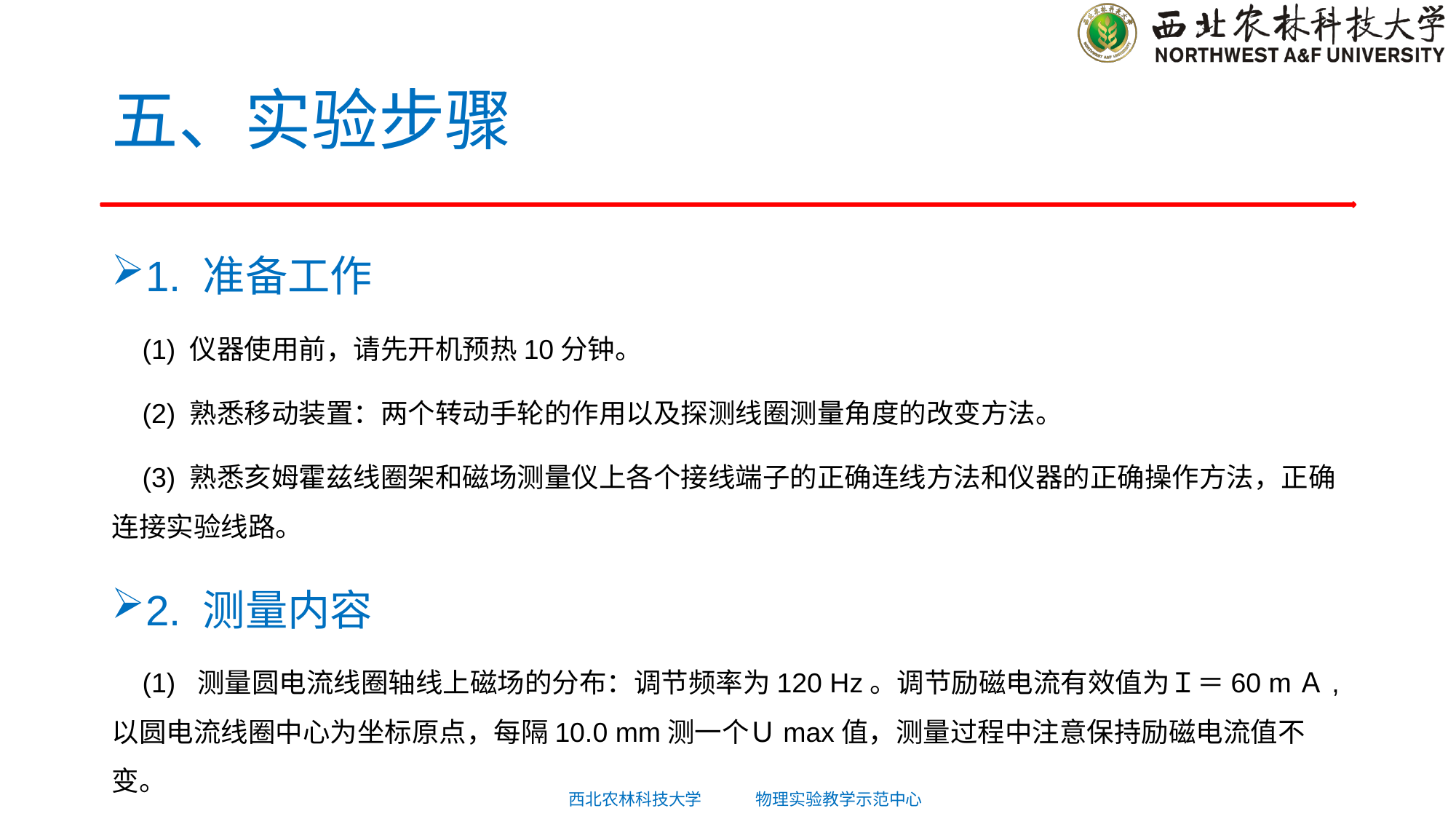

# 五、实验步骤
1. 准备工作
    (1) 仪器使用前，请先开机预热10分钟。
    (2) 熟悉移动装置：两个转动手轮的作用以及探测线圈测量角度的改变方法。
    (3) 熟悉亥姆霍兹线圈架和磁场测量仪上各个接线端子的正确连线方法和仪器的正确操作方法，正确连接实验线路。
2. 测量内容
    (1)  测量圆电流线圈轴线上磁场的分布：调节频率为120 Hz。调节励磁电流有效值为Ｉ＝60 mＡ,以圆电流线圈中心为坐标原点，每隔10.0 mm测一个Ｕmax值，测量过程中注意保持励磁电流值不变。